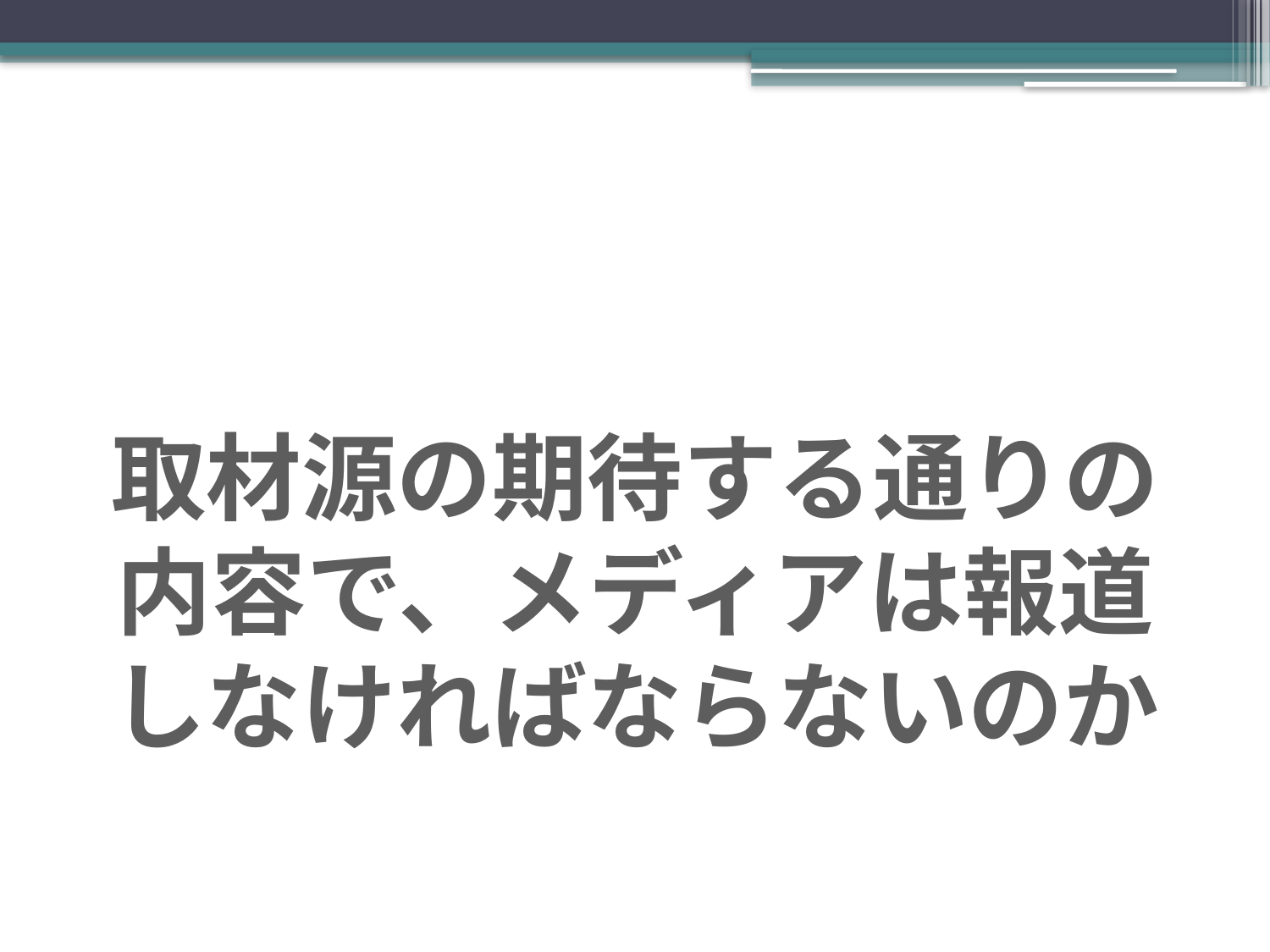

取材源の期待する通りの
内容で、メディアは報道
しなければならないのか